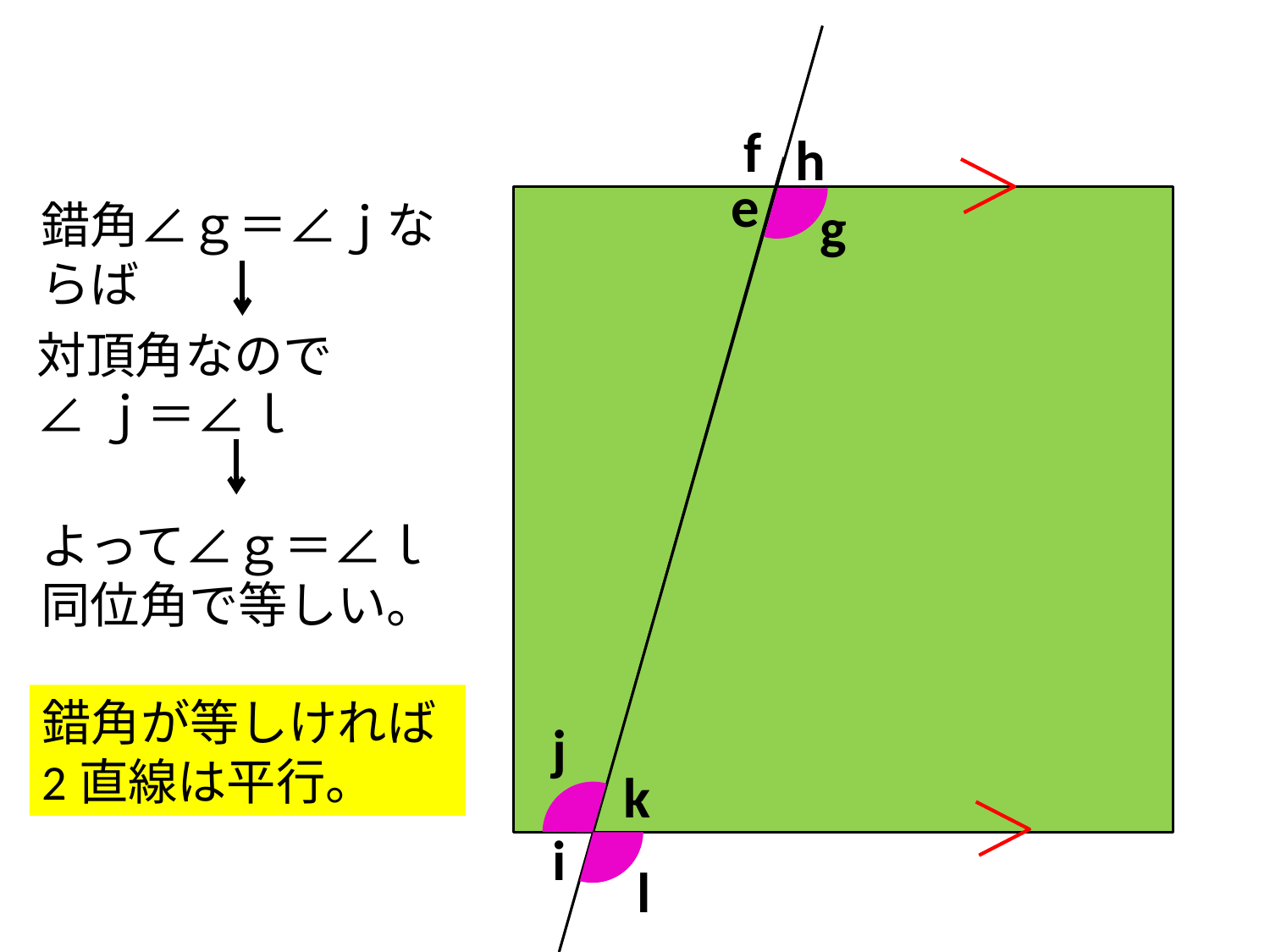

i
j
k
l
e
f
h
g

錯角∠ｇ＝∠ｊならば
対頂角なので
∠ｊ＝∠ｌ
よって∠ｇ＝∠ｌ
同位角で等しい。
錯角が等しければ2直線は平行。